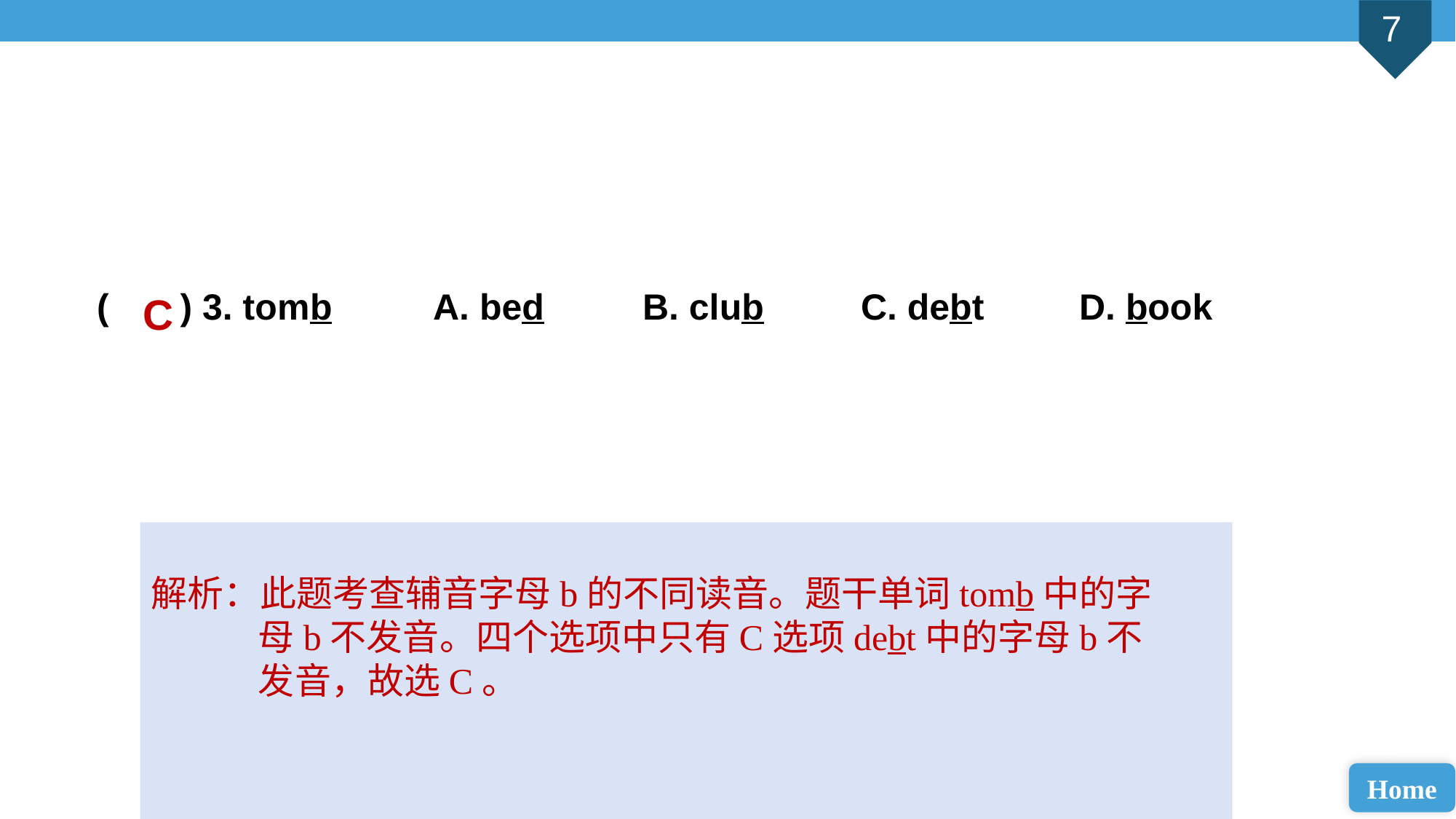

(       ) 3. tomb	 A. bed 	B. club 	C. debt 	D. book
C

解析：此题考查辅音字母b的不同读音。题干单词tomb中的字母b不发音。四个选项中只有C选项debt中的字母b不发音，故选C。